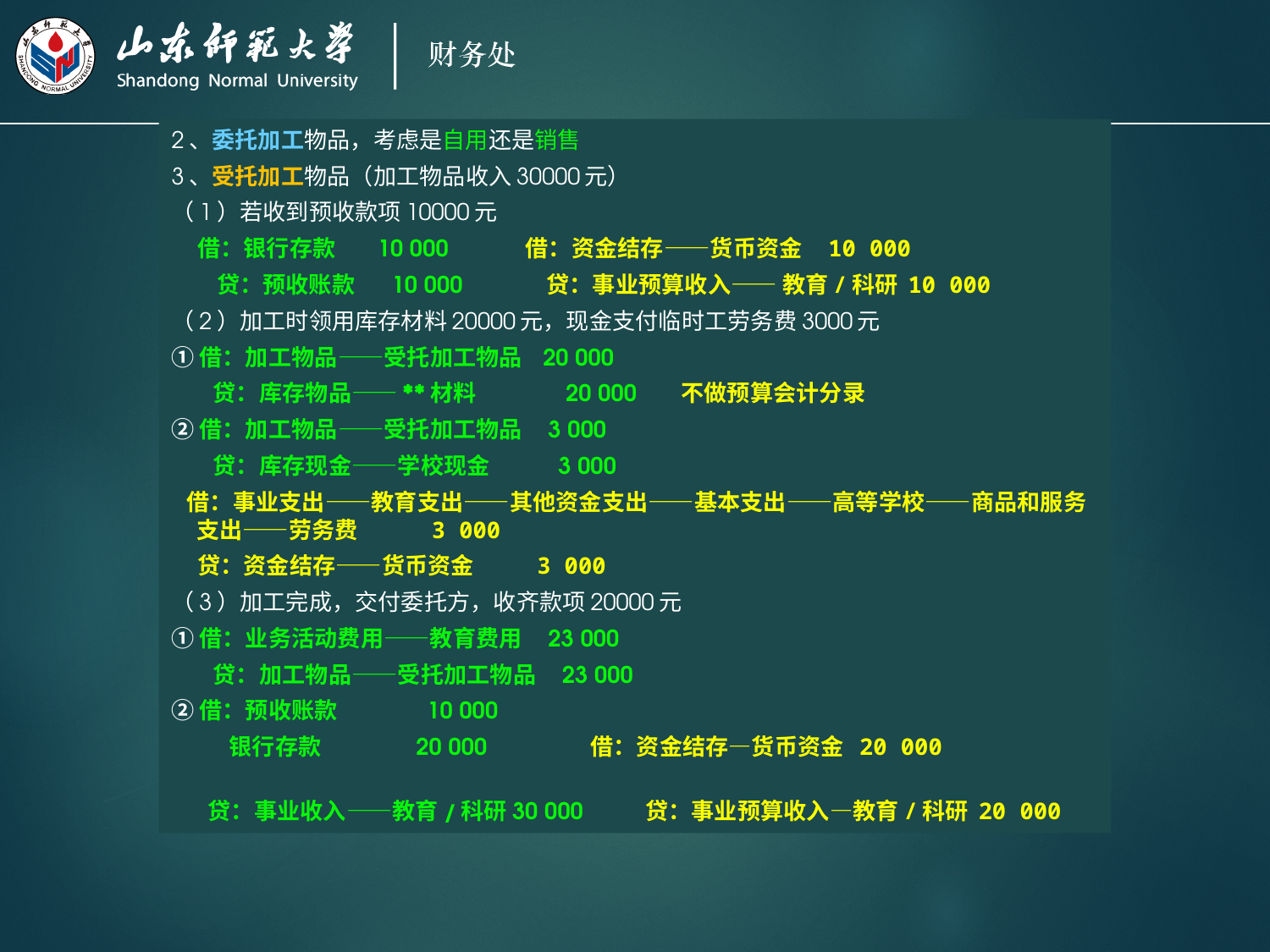

2、委托加工物品，考虑是自用还是销售
3、受托加工物品（加工物品收入30000元）
（1）若收到预收款项10000元
    借：银行存款       10 000           借：资金结存——货币资金    10 000
        贷：预收账款      10 000            贷：事业预算收入—— 教育/科研 10 000
（2）加工时领用库存材料20000元，现金支付临时工劳务费3000元
①借：加工物品——受托加工物品   20 000
       贷：库存物品——**材料                20 000      不做预算会计分录
②借：加工物品——受托加工物品    3 000
       贷：库存现金——学校现金            3 000
  借：事业支出——教育支出——其他资金支出——基本支出——高等学校——商品和服务支出——劳务费             3 000
    贷：资金结存——货币资金           3 000
（3）加工完成，交付委托方，收齐款项20000元
①借：业务活动费用——教育费用    23 000
       贷：加工物品——受托加工物品    23 000
②借：预收账款                10 000
          银行存款                 20 000               借：资金结存—货币资金  20 000
      贷：事业收入——教育/科研30 000         贷：事业预算收入—教育/科研 20 000

#